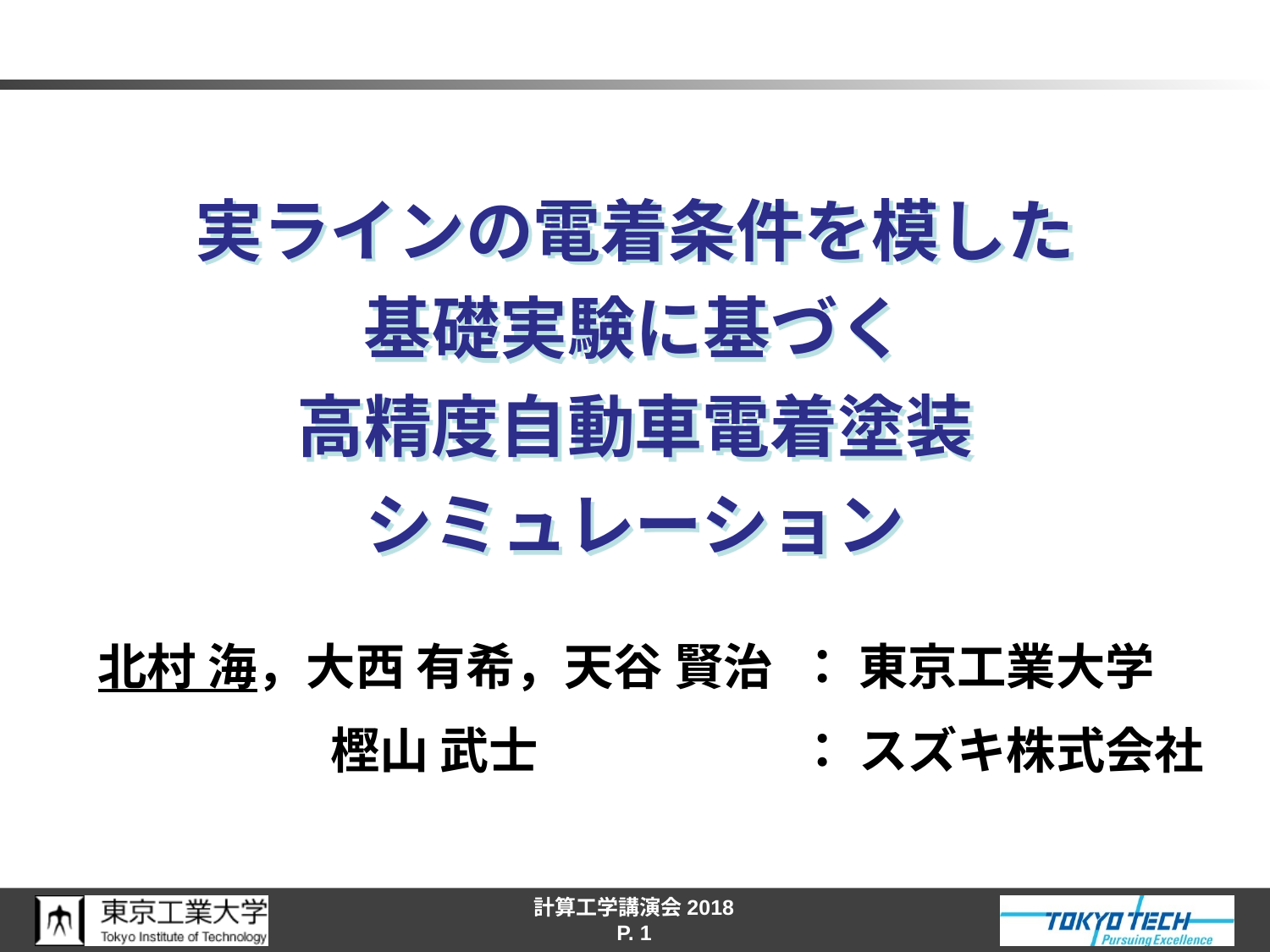

実ラインの電着条件を模した
基礎実験に基づく
高精度自動車電着塗装
シミュレーション
| 北村 海，大西 有希，天谷 賢治 | ： 東京工業大学 |
| --- | --- |
| 樫山 武士 | ： スズキ株式会社 |
計算工学講演会2018
P. 1